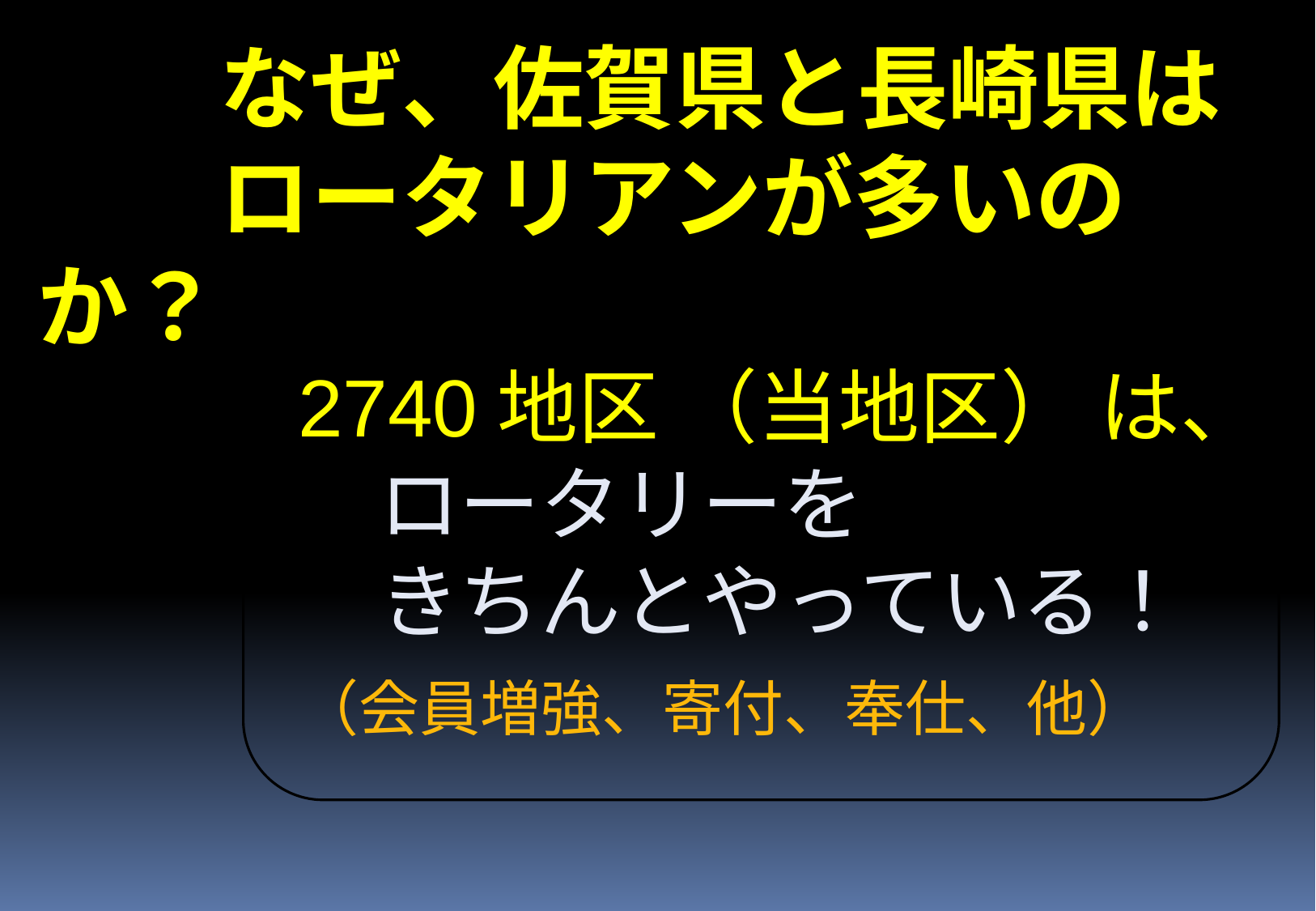

なぜ、佐賀県と長崎県は
　　ロータリアンが多いのか？

2740地区 （当地区） は、
　ロータリーを
　きちんとやっている！

（会員増強、寄付、奉仕、他）